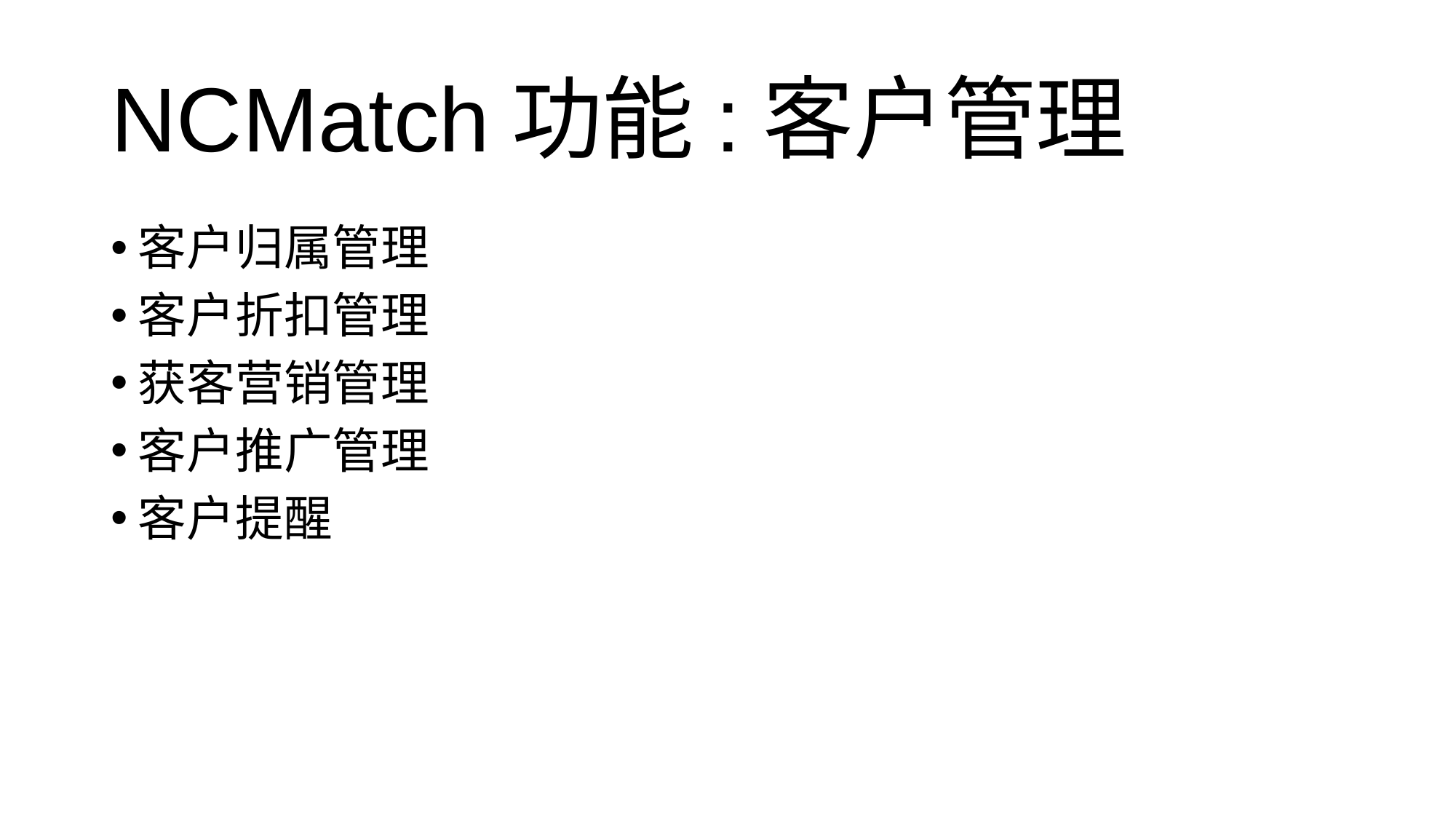

# NCMatch功能:客户管理
客户归属管理
客户折扣管理
获客营销管理
客户推广管理
客户提醒